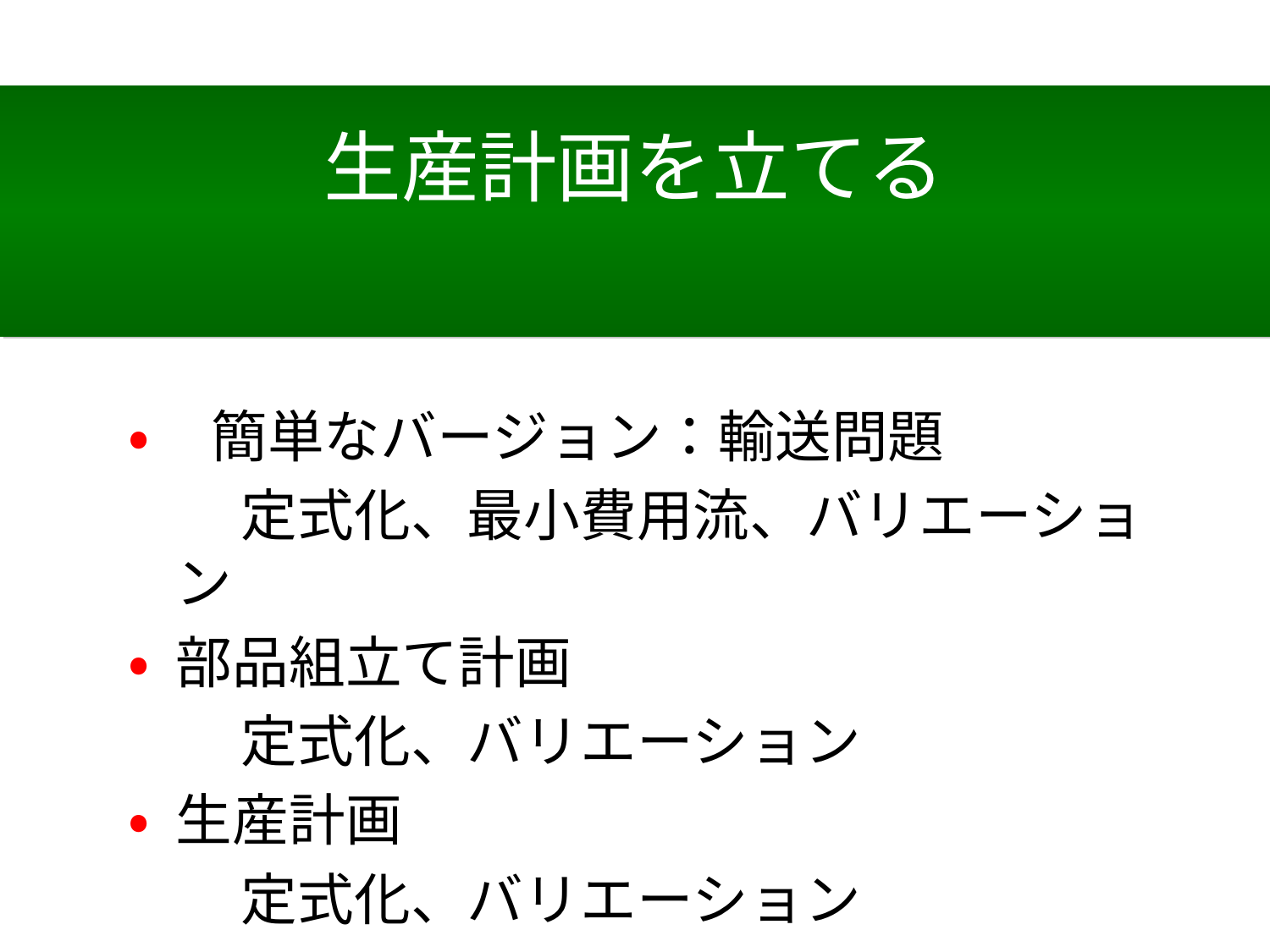

# 生産計画を立てる
• 簡単なバージョン：輸送問題
　　定式化、最小費用流、バリエーション
• 部品組立て計画
　　定式化、バリエーション
• 生産計画
　　定式化、バリエーション